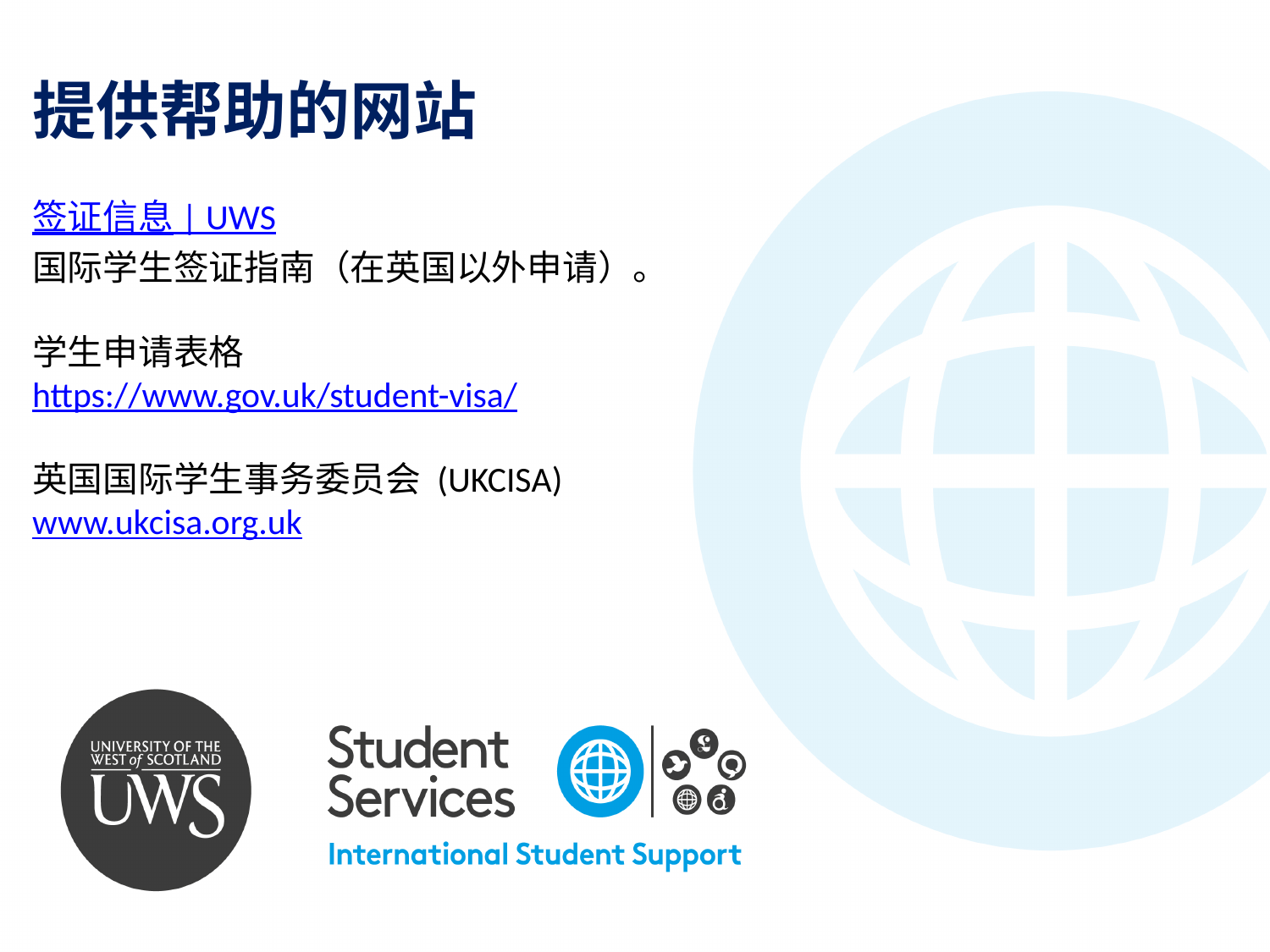

提供帮助的网站
签证信息 | UWS
国际学生签证指南（在英国以外申请）。

学生申请表格
https://www.gov.uk/student-visa/

英国国际学生事务委员会 (UKCISA)
www.ukcisa.org.uk